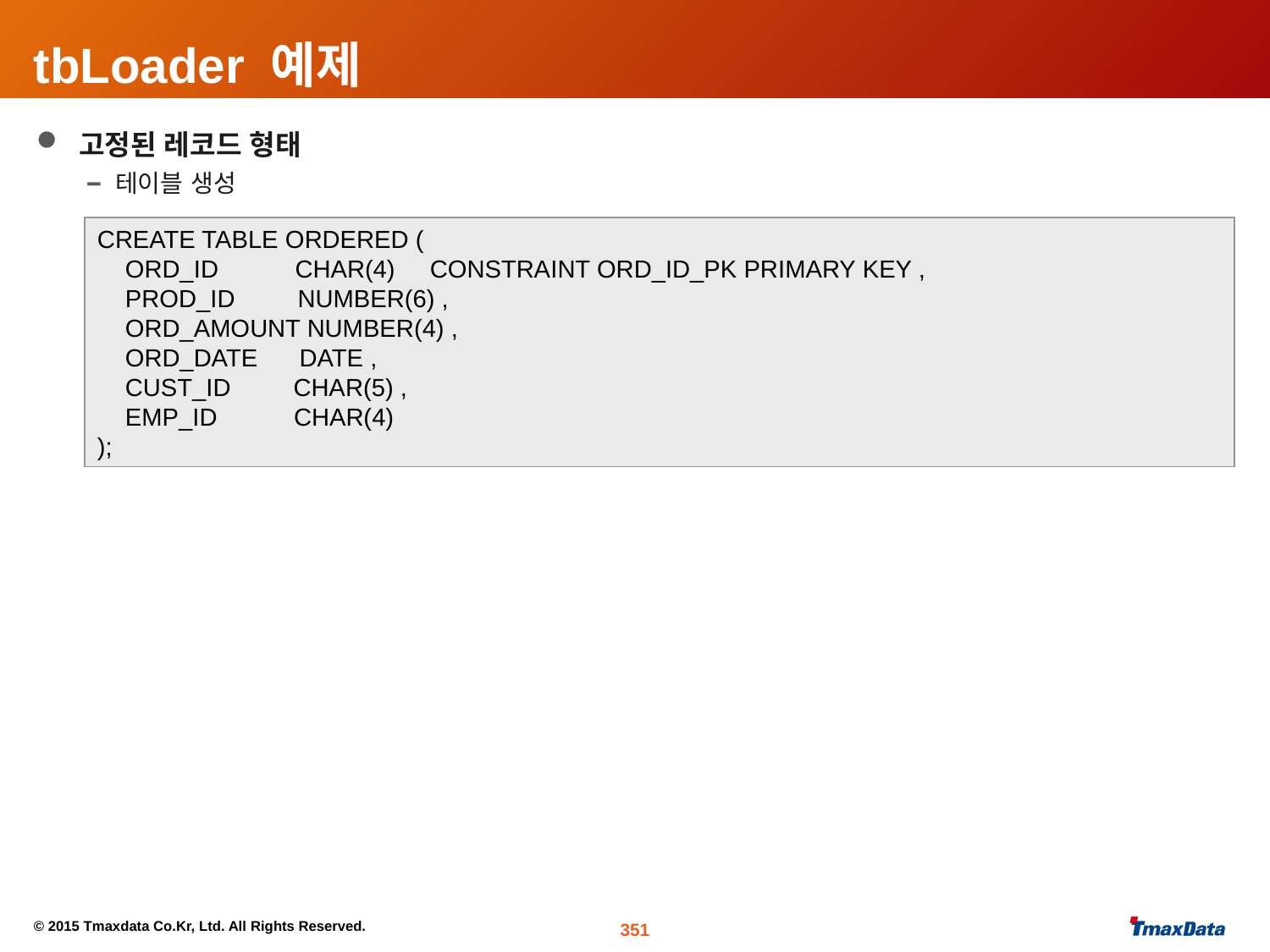

# tbLoader 예제
 고정된 레코드 형태
 테이블 생성

CREATE TABLE ORDERED (
    ORD_ID           CHAR(4)     CONSTRAINT ORD_ID_PK PRIMARY KEY ,
    PROD_ID         NUMBER(6) ,
    ORD_AMOUNT NUMBER(4) ,
    ORD_DATE      DATE ,
    CUST_ID         CHAR(5) ,
    EMP_ID           CHAR(4)
);